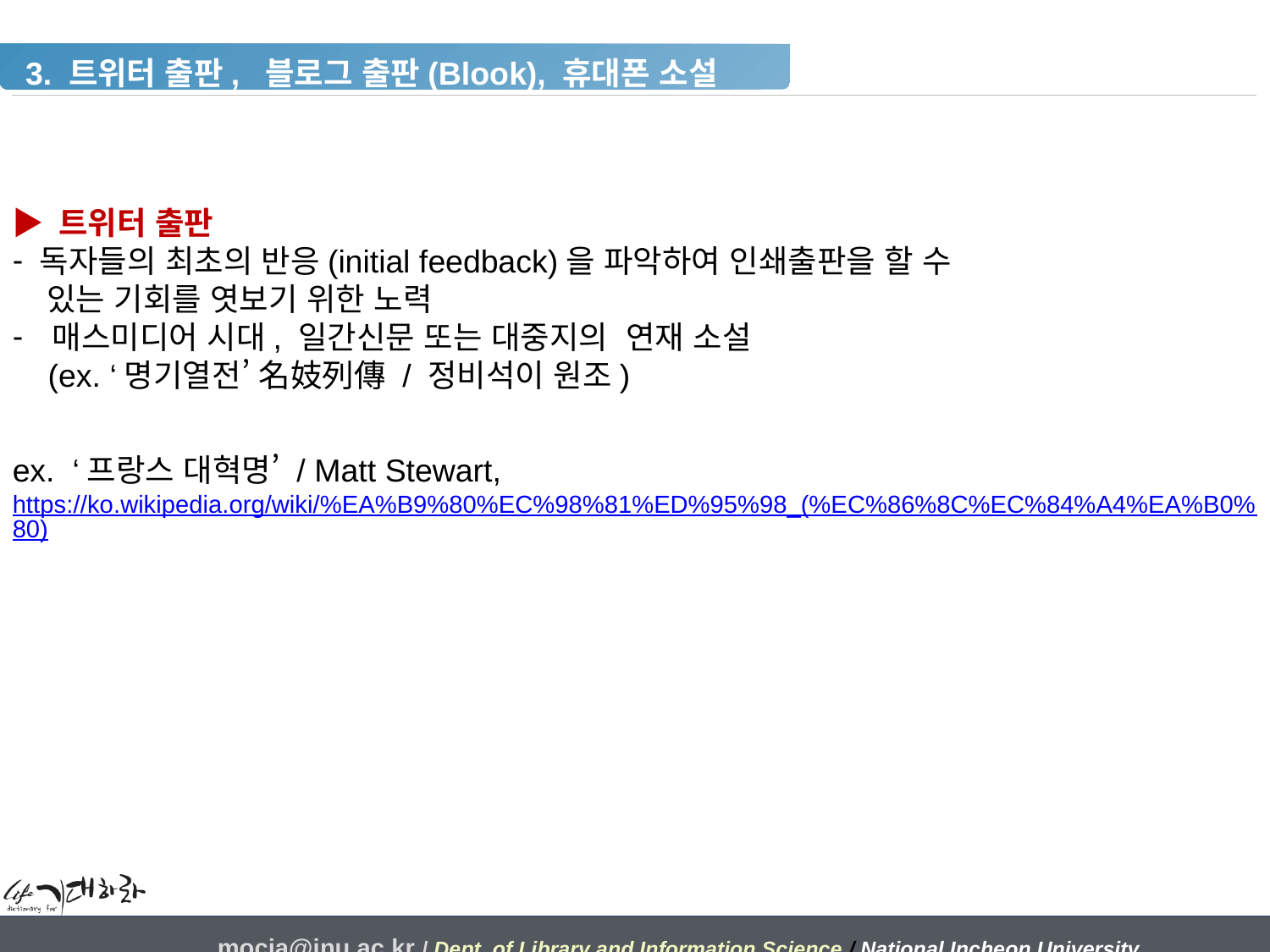

3. 트위터 출판,  블로그 출판(Blook), 휴대폰 소설

▶ 트위터 출판
 독자들의 최초의 반응(initial feedback)을 파악하여 인쇄출판을 할 수
   있는 기회를 엿보기 위한 노력
매스미디어 시대, 일간신문 또는 대중지의  연재 소설
    (ex. ‘명기열전’ 名妓列傳 / 정비석이 원조)

ex.  ‘프랑스 대혁명’ / Matt Stewart,
https://ko.wikipedia.org/wiki/%EA%B9%80%EC%98%81%ED%95%98_(%EC%86%8C%EC%84%A4%EA%B0%80)

mocja@inu.ac.kr / Dept. of Library and Information Science / National Incheon University